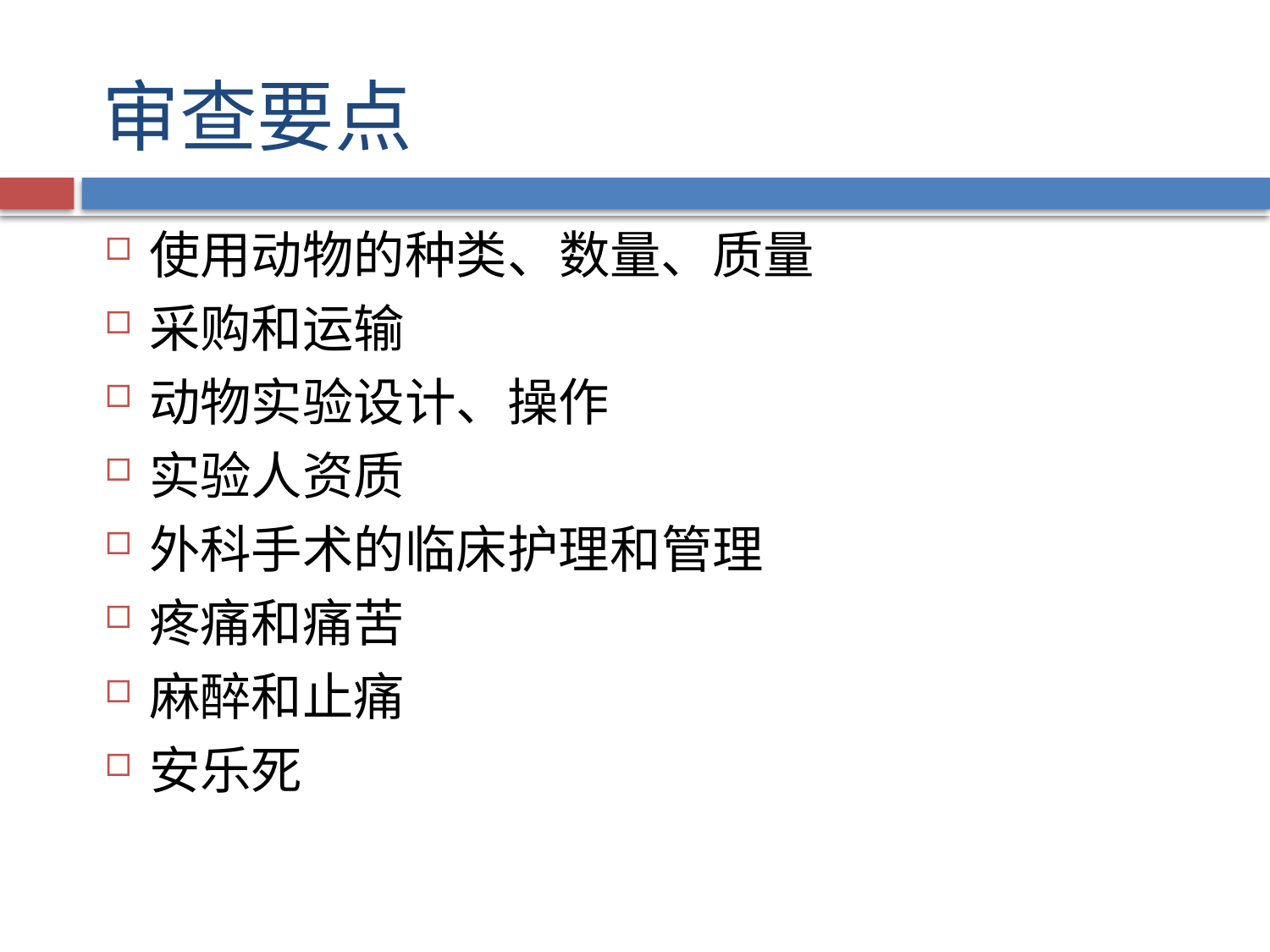

# 审查要点
使用动物的种类、数量、质量
采购和运输
动物实验设计、操作
实验人资质
外科手术的临床护理和管理
疼痛和痛苦
麻醉和止痛
安乐死